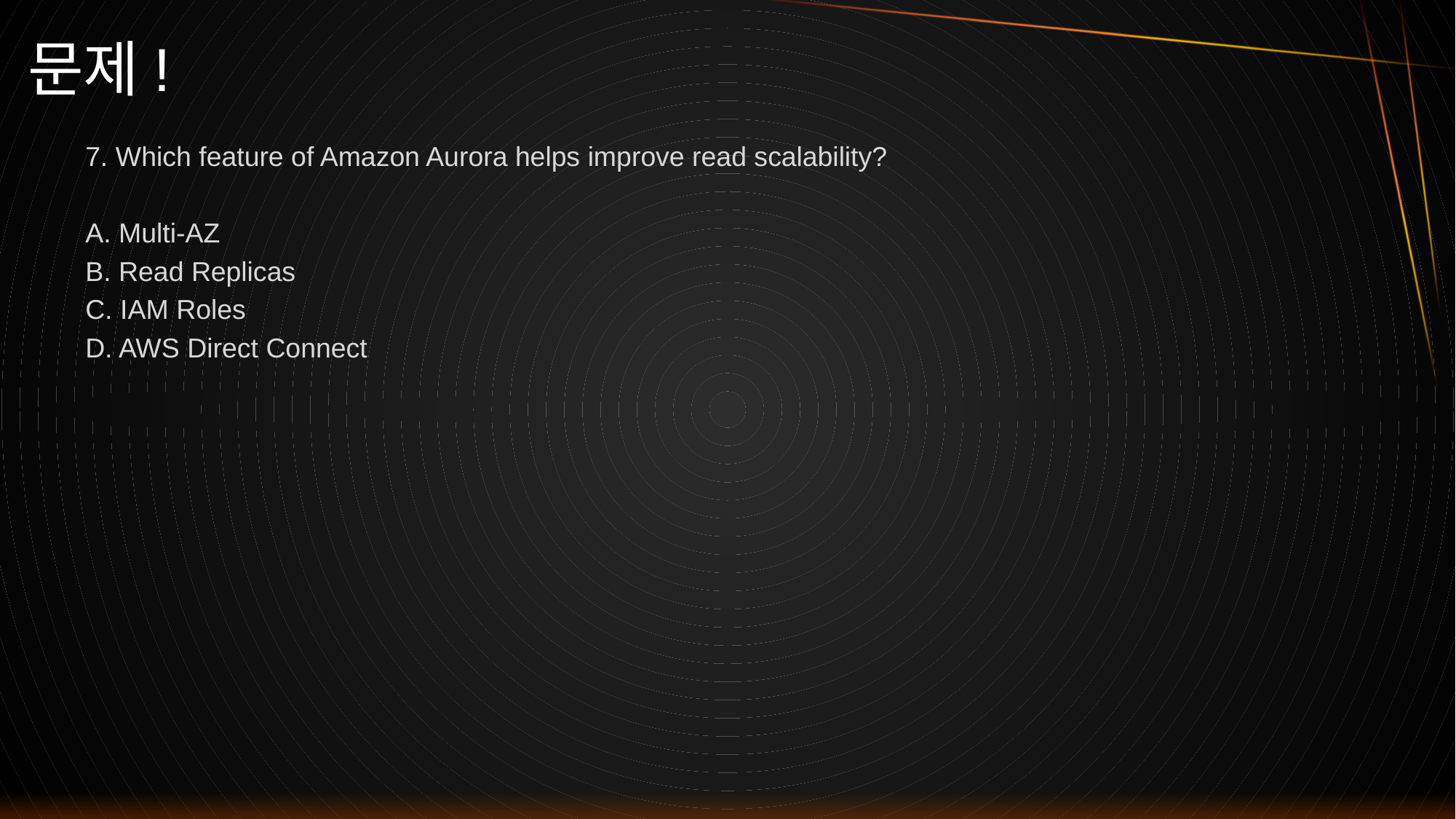

# 문제!
7. Which feature of Amazon Aurora helps improve read scalability?

A. Multi-AZ
B. Read Replicas
C. IAM Roles
D. AWS Direct Connect